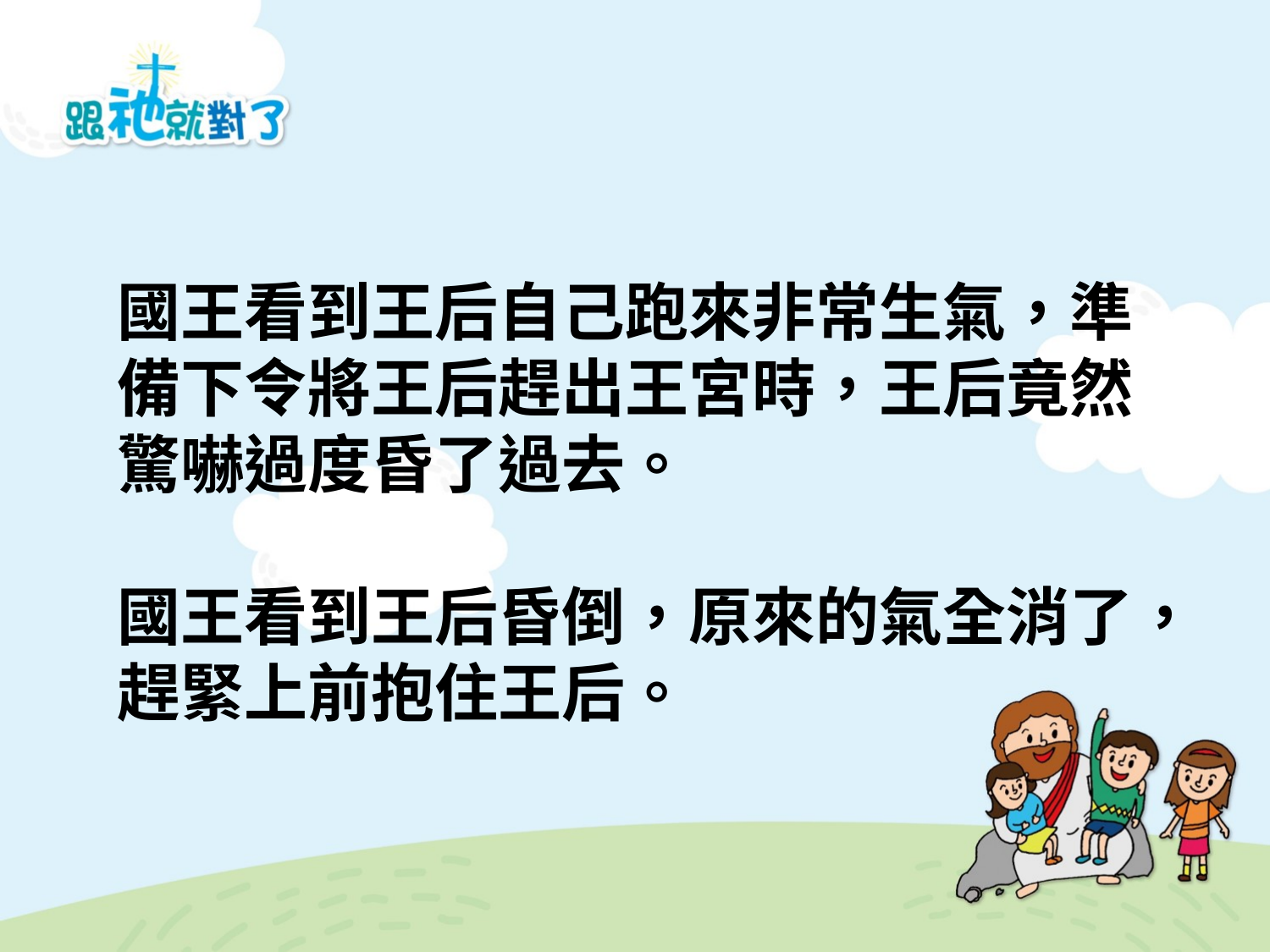

國王看到王后自己跑來非常生氣，準備下令將王后趕出王宮時，王后竟然驚嚇過度昏了過去。

國王看到王后昏倒，原來的氣全消了，趕緊上前抱住王后。